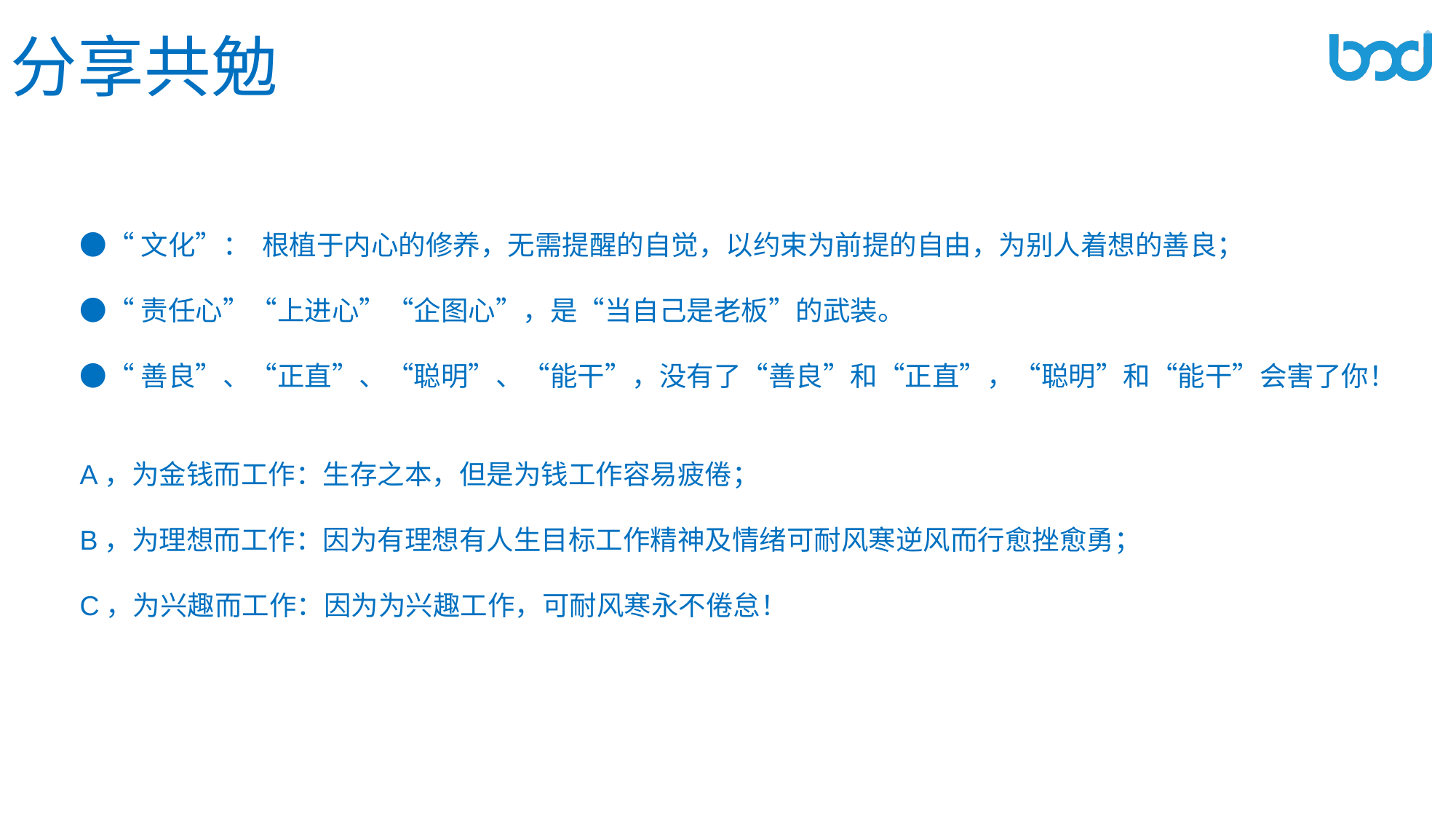

分享共勉
●“文化”：  根植于内心的修养，无需提醒的自觉，以约束为前提的自由，为别人着想的善良；

●“责任心”“上进心”“企图心”，是“当自己是老板”的武装。

●“善良”、“正直”、“聪明”、“能干”，没有了“善良”和“正直”，“聪明”和“能干”会害了你！

A，为金钱而工作：生存之本，但是为钱工作容易疲倦；

B，为理想而工作：因为有理想有人生目标工作精神及情绪可耐风寒逆风而行愈挫愈勇；

C，为兴趣而工作：因为为兴趣工作，可耐风寒永不倦怠！